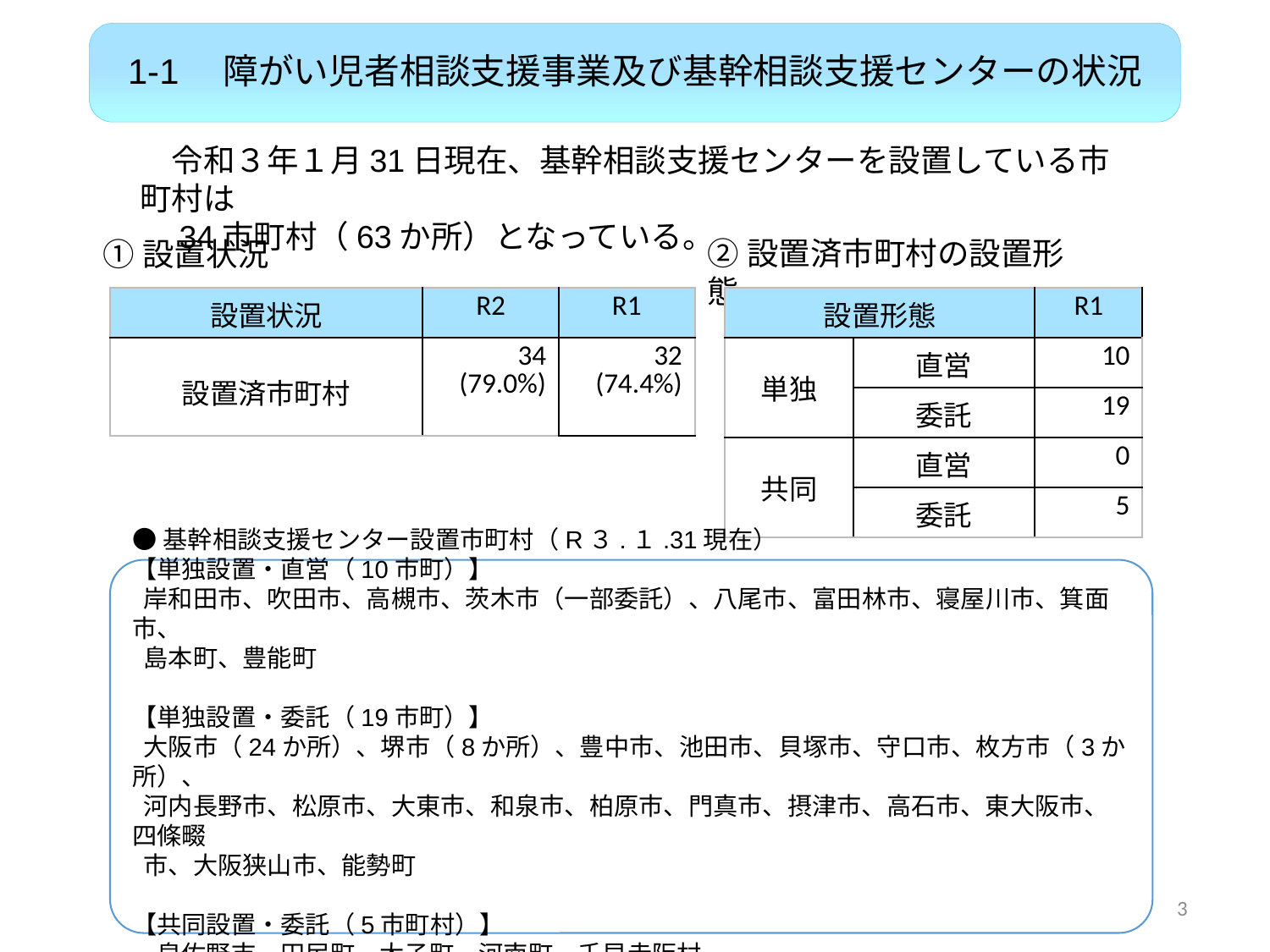

1-1　障がい児者相談支援事業及び基幹相談支援センターの状況
　令和３年１月31日現在、基幹相談支援センターを設置している市町村は
　34市町村（63か所）となっている。
②設置済市町村の設置形態
①設置状況
| 設置状況 | R2 | R1 |
| --- | --- | --- |
| 設置済市町村 | 34 (79.0%) | 32 (74.4%) |
| 設置形態 |  | R1 |
| --- | --- | --- |
| 単独 | 直営 | 10 |
|  | 委託 | 19 |
| 共同 | 直営 | 0 |
|  | 委託 | 5 |
●基幹相談支援センター設置市町村（R３.１.31現在）
【単独設置・直営（10市町）】
 岸和田市、吹田市、高槻市、茨木市（一部委託）、八尾市、富田林市、寝屋川市、箕面市、
 島本町、豊能町

【単独設置・委託（19市町）】
 大阪市（24か所）、堺市（8か所）、豊中市、池田市、貝塚市、守口市、枚方市（3か所）、
 河内長野市、松原市、大東市、和泉市、柏原市、門真市、摂津市、高石市、東大阪市、四條畷
 市、大阪狭山市、能勢町

【共同設置・委託（5市町村）】
　泉佐野市、田尻町、太子町、河南町、千早赤阪村
3